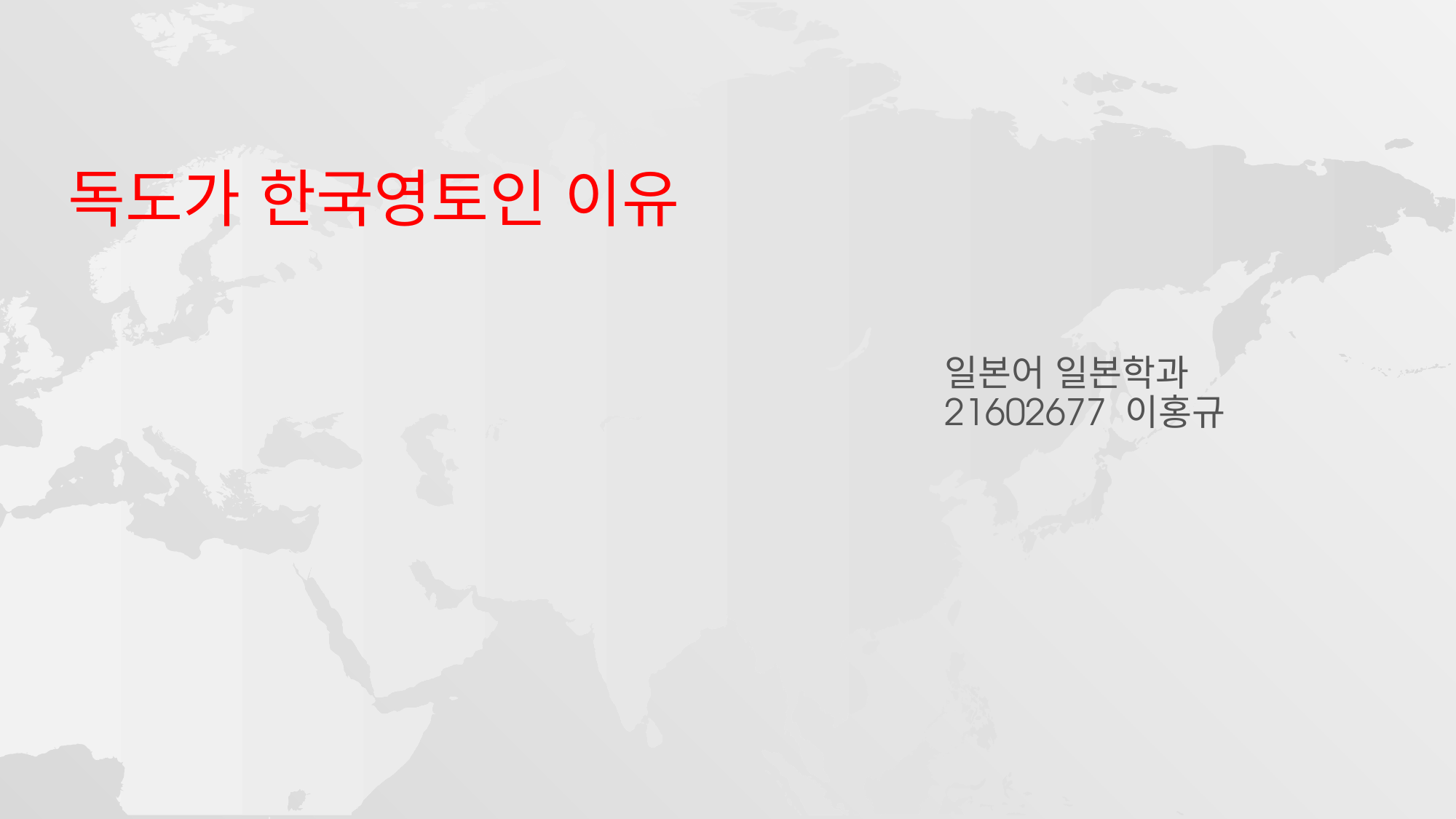

# 독도가 한국영토인 이유
일본어 일본학과
21602677 이홍규